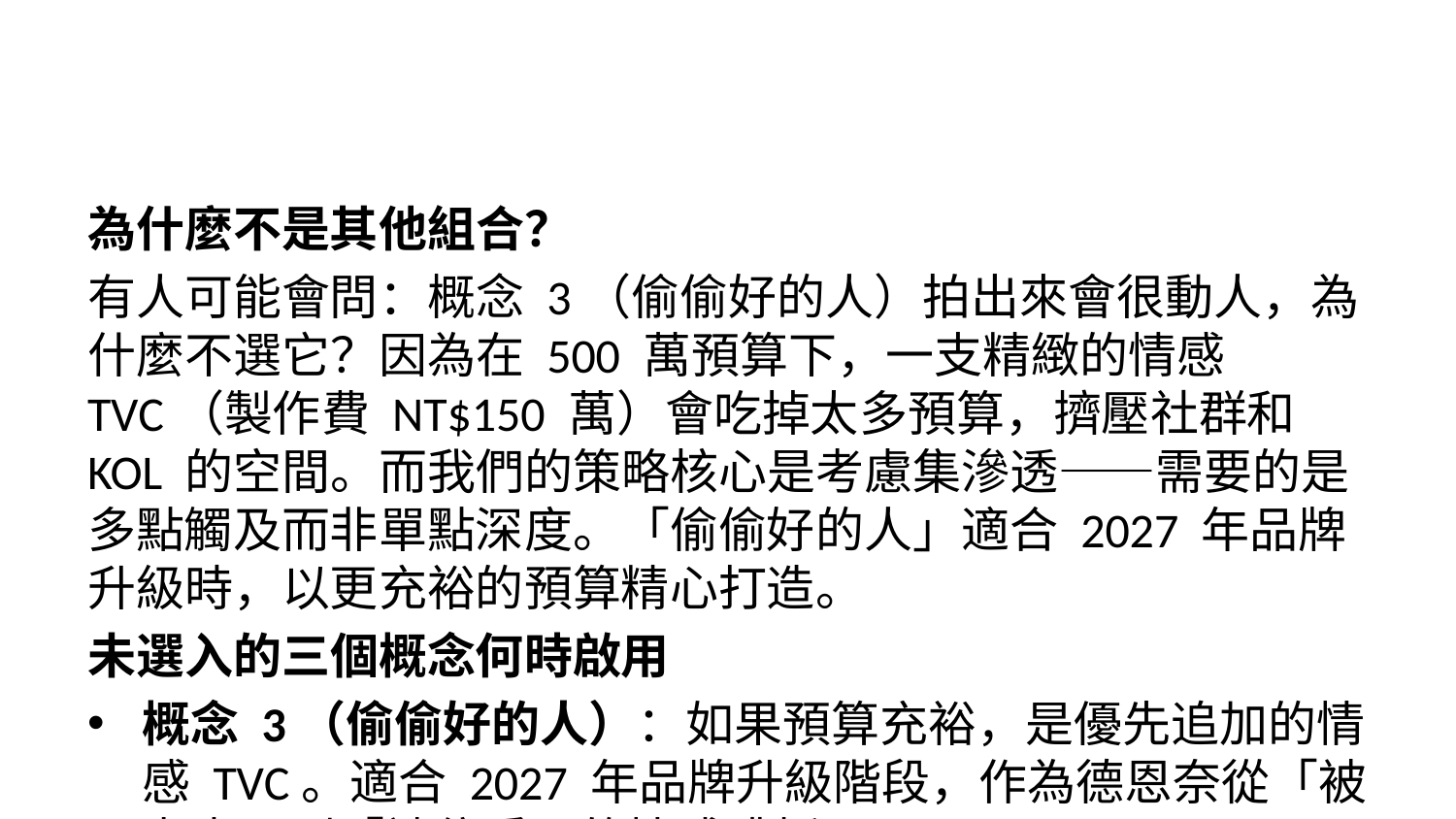

為什麼不是其他組合？
有人可能會問：概念 3（偷偷好的人）拍出來會很動人，為什麼不選它？因為在 500 萬預算下，一支精緻的情感 TVC（製作費 NT$150 萬）會吃掉太多預算，擠壓社群和 KOL 的空間。而我們的策略核心是考慮集滲透——需要的是多點觸及而非單點深度。「偷偷好的人」適合 2027 年品牌升級時，以更充裕的預算精心打造。
未選入的三個概念何時啟用
概念 3（偷偷好的人）：如果預算充裕，是優先追加的情感 TVC。適合 2027 年品牌升級階段，作為德恩奈從「被考慮」到「被偏愛」的情感跳板。
概念 5（成分字典）：9-12 月以低成本持續經營的常態內容策略。不需要大預算但需要持續的內容產出紀律，是品牌長期數位資產的累積。
概念 6（德國人寄信）：隨時可啟動的電商限定版。建議搭配雙 11 檔期推出，用驚喜感的開箱體驗驅動電商平台的口碑擴散。